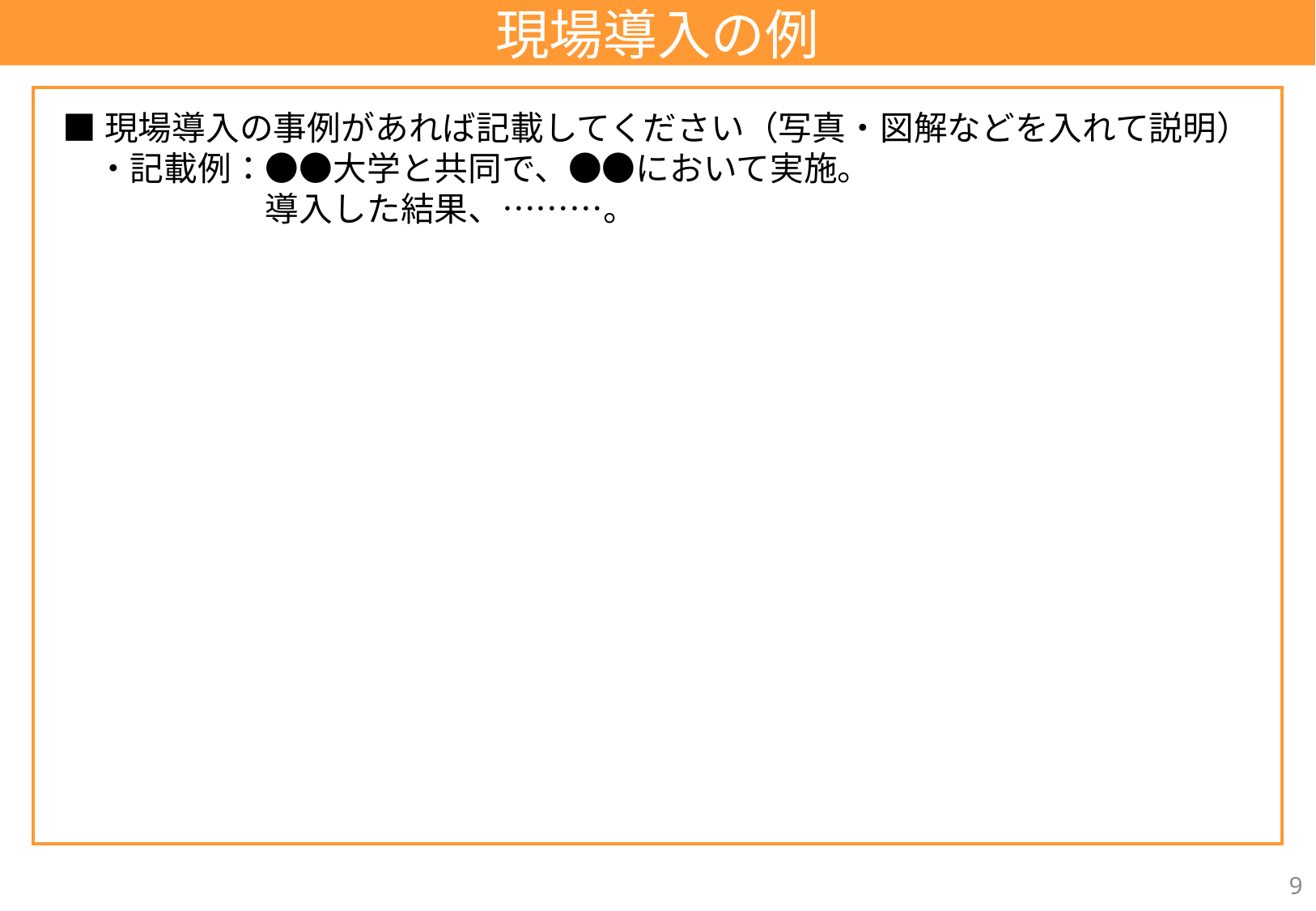

現場導入の例

■現場導入の事例があれば記載してください（写真・図解などを入れて説明）
　・記載例：●●大学と共同で、●●において実施。
　　　　　　導入した結果、………。
9